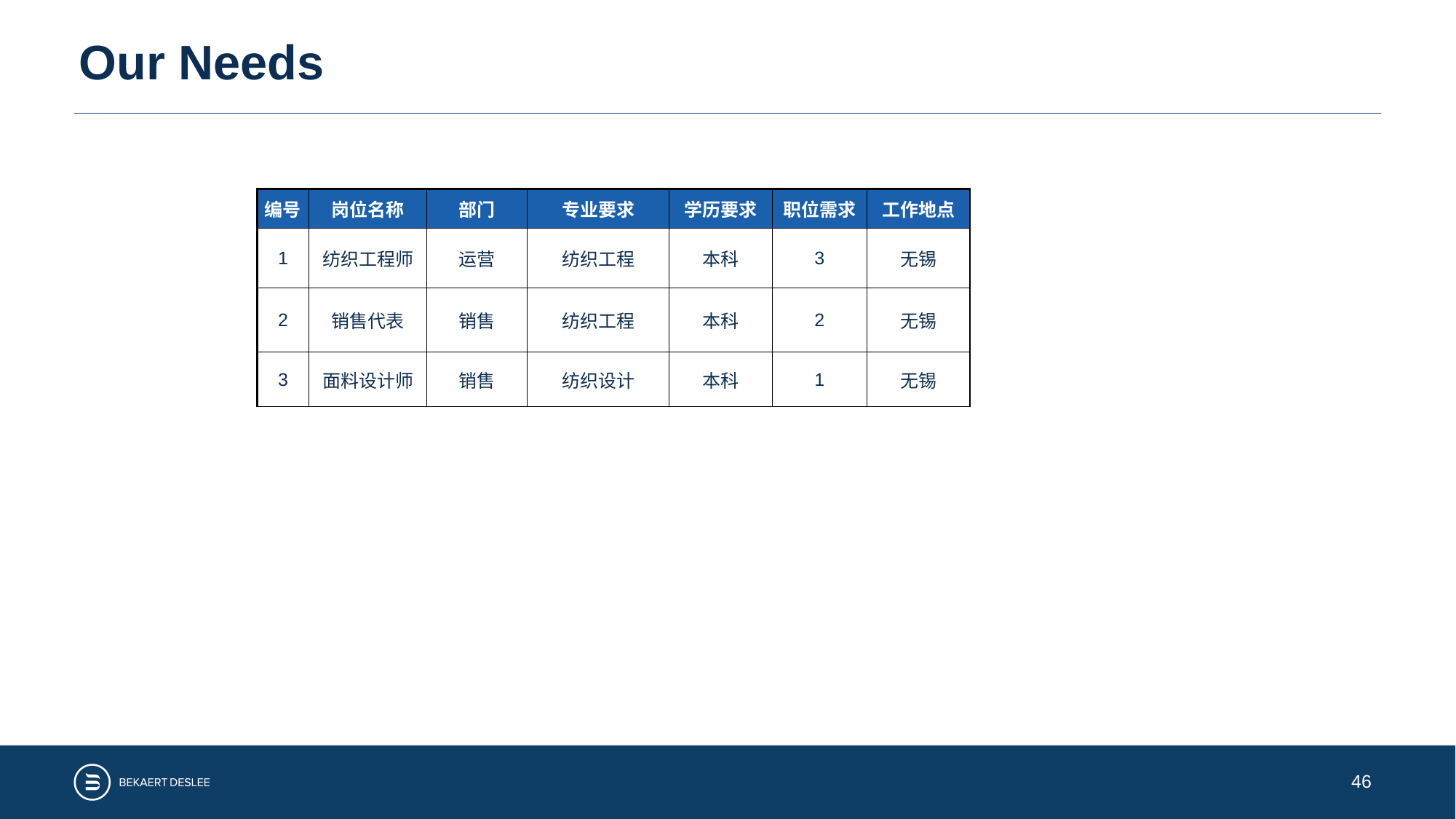

Our Needs
| 编号 | 岗位名称 | 部门 | 专业要求 | 学历要求 | 职位需求 | 工作地点 |
| --- | --- | --- | --- | --- | --- | --- |
| 1 | 纺织工程师 | 运营 | 纺织工程 | 本科 | 3 | 无锡 |
| 2 | 销售代表 | 销售 | 纺织工程 | 本科 | 2 | 无锡 |
| 3 | 面料设计师 | 销售 | 纺织设计 | 本科 | 1 | 无锡 |
46